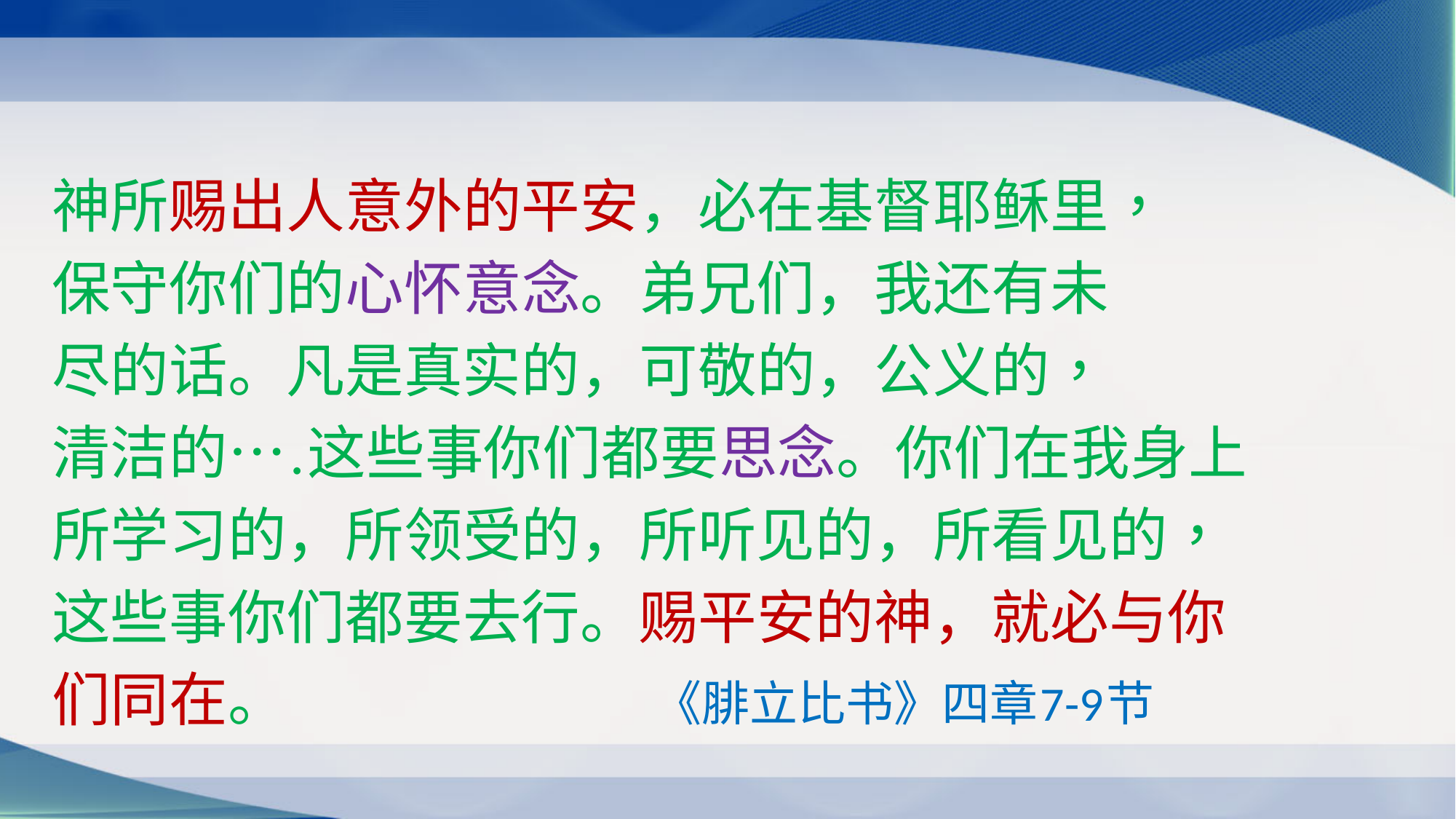

神所赐出人意外的平安，必在基督耶稣里，
保守你们的心怀意念。弟兄们，我还有未
尽的话。凡是真实的，可敬的，公义的，
清洁的….这些事你们都要思念。你们在我身上
所学习的，所领受的，所听见的，所看见的，
这些事你们都要去行。赐平安的神，就必与你
们同在。                            《腓立比书》四章7-9节